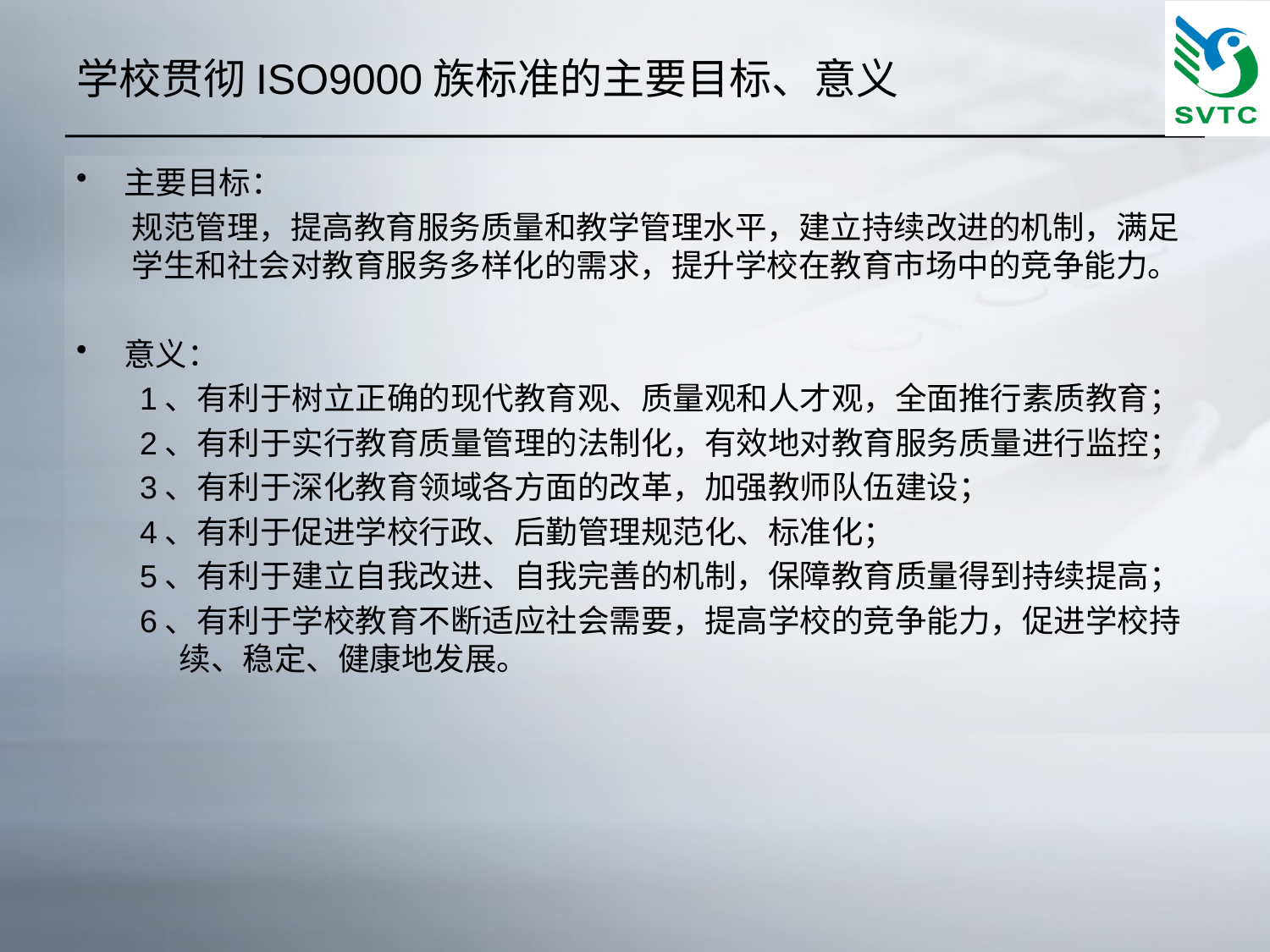

# 学校贯彻ISO9000族标准的主要目标、意义
主要目标：
规范管理，提高教育服务质量和教学管理水平，建立持续改进的机制，满足学生和社会对教育服务多样化的需求，提升学校在教育市场中的竞争能力。

意义：
1、有利于树立正确的现代教育观、质量观和人才观，全面推行素质教育；
2、有利于实行教育质量管理的法制化，有效地对教育服务质量进行监控；
3、有利于深化教育领域各方面的改革，加强教师队伍建设；
4、有利于促进学校行政、后勤管理规范化、标准化；
5、有利于建立自我改进、自我完善的机制，保障教育质量得到持续提高；
6、有利于学校教育不断适应社会需要，提高学校的竞争能力，促进学校持续、稳定、健康地发展。